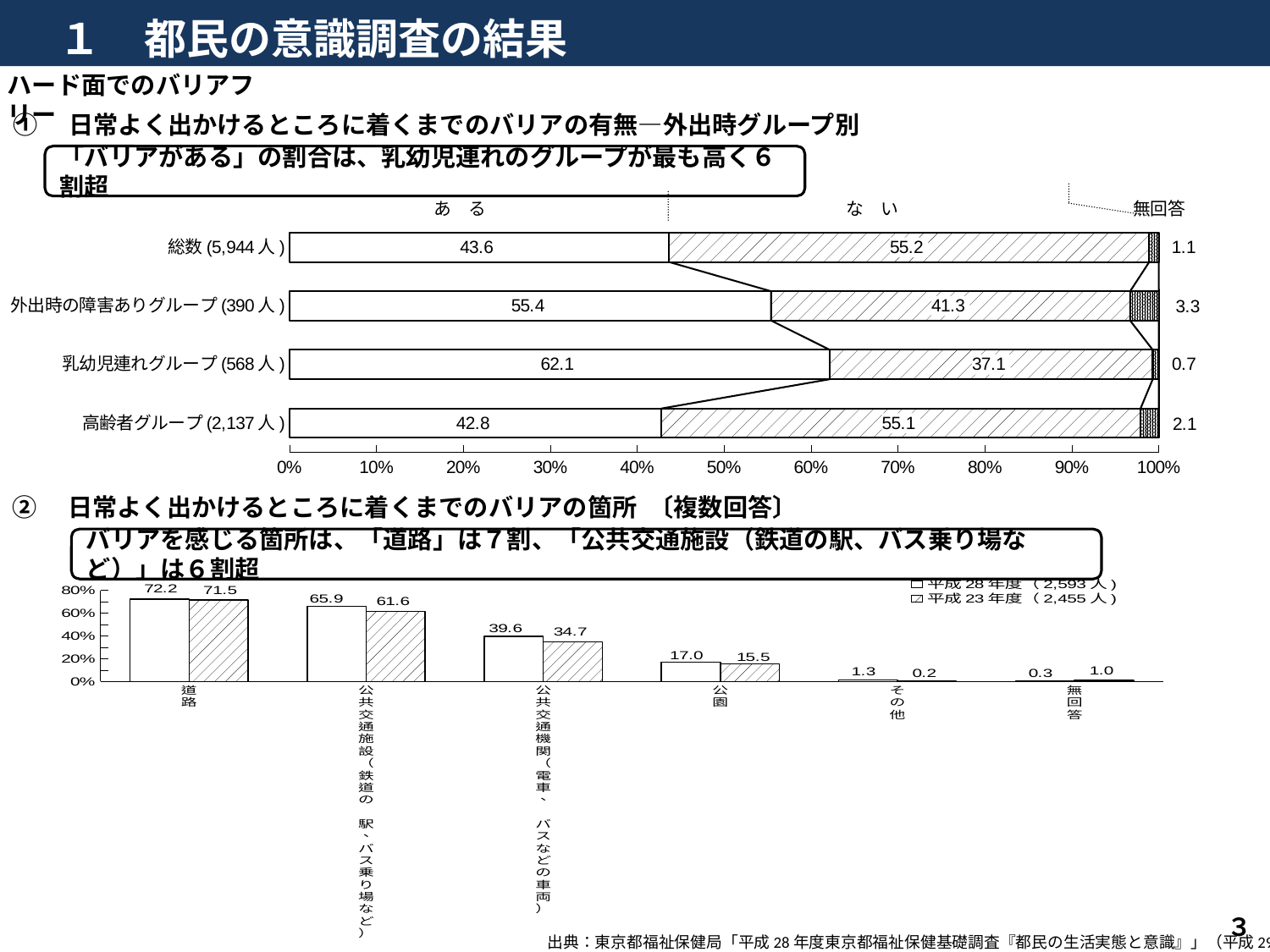

１　都民の意識調査の結果
ハード面でのバリアフリー
①　日常よく出かけるところに着くまでのバリアの有無―外出時グループ別
「バリアがある」の割合は、乳幼児連れのグループが最も高く６割超

### Chart

| Category |  ある |  ない |  無回答 |
|---|---|---|---|
| 総数(5,944人) | 43.6 | 55.2 | 1.1 |
| 外出時の障害ありグループ(390人) | 55.4 | 41.3 | 3.3 |
| 乳幼児連れグループ(568人) | 62.1 | 37.1 | 0.7 |
| 高齢者グループ(2,137人) | 42.8 | 55.1 | 2.1 |
②　日常よく出かけるところに着くまでのバリアの箇所  〔複数回答〕
バリアを感じる箇所は、「道路」は７割、「公共交通施設（鉄道の駅、バス乗り場など）」は６割超

### Chart

| Category | 平成28年度（2,593人) | 平成23年度（2,455人) |
|---|---|---|
| 道路 | 72.2 | 71.5 |
| 公共交通施設（鉄道の
駅、バス乗り場など） | 65.9 | 61.6 |
| 公共交通機関（電車、
バスなどの車両） | 39.6 | 34.7 |
| 公園 | 17.0 | 15.5 |
| その他 | 1.3 | 0.2 |
| 無回答 | 0.3 | 1.0 |
３
出典：東京都福祉保健局「平成28年度東京都福祉保健基礎調査『都民の生活実態と意識』」（平成29年11月）